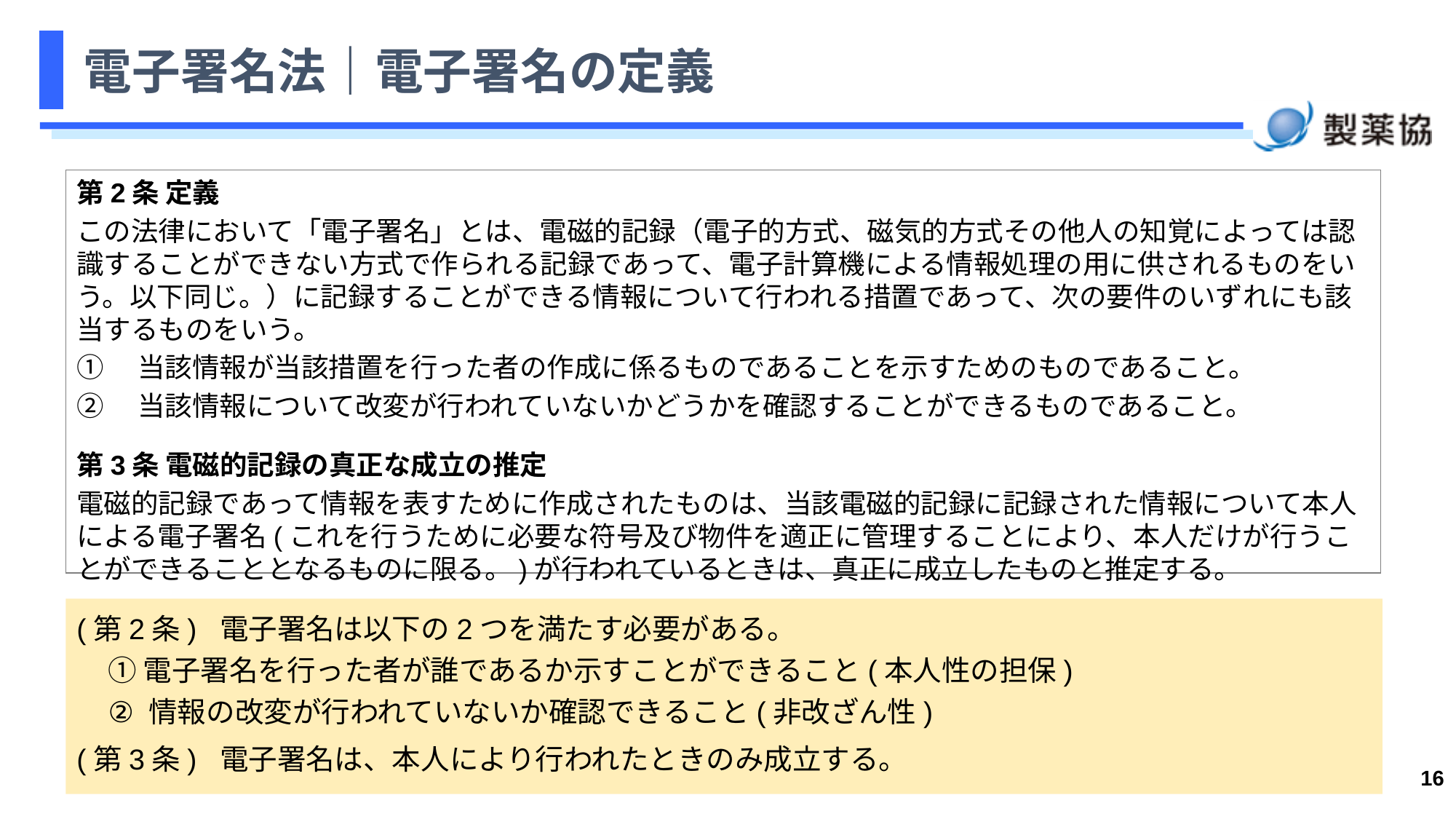

# 電子署名法｜電子署名の定義
第2条 定義
この法律において「電子署名」とは、電磁的記録（電子的方式、磁気的方式その他人の知覚によっては認識することができない方式で作られる記録であって、電子計算機による情報処理の用に供されるものをいう。以下同じ。）に記録することができる情報について行われる措置であって、次の要件のいずれにも該当するものをいう。
①　当該情報が当該措置を行った者の作成に係るものであることを示すためのものであること。
②　当該情報について改変が行われていないかどうかを確認することができるものであること。

第3条 電磁的記録の真正な成立の推定
電磁的記録であって情報を表すために作成されたものは、当該電磁的記録に記録された情報について本人による電子署名(これを行うために必要な符号及び物件を適正に管理することにより、本人だけが行うことができることとなるものに限る。)が行われているときは、真正に成立したものと推定する。
(第2条)  電子署名は以下の2つを満たす必要がある。
① 電子署名を行った者が誰であるか示すことができること(本人性の担保)
② 情報の改変が行われていないか確認できること(非改ざん性)
(第3条)  電子署名は、本人により行われたときのみ成立する。
16